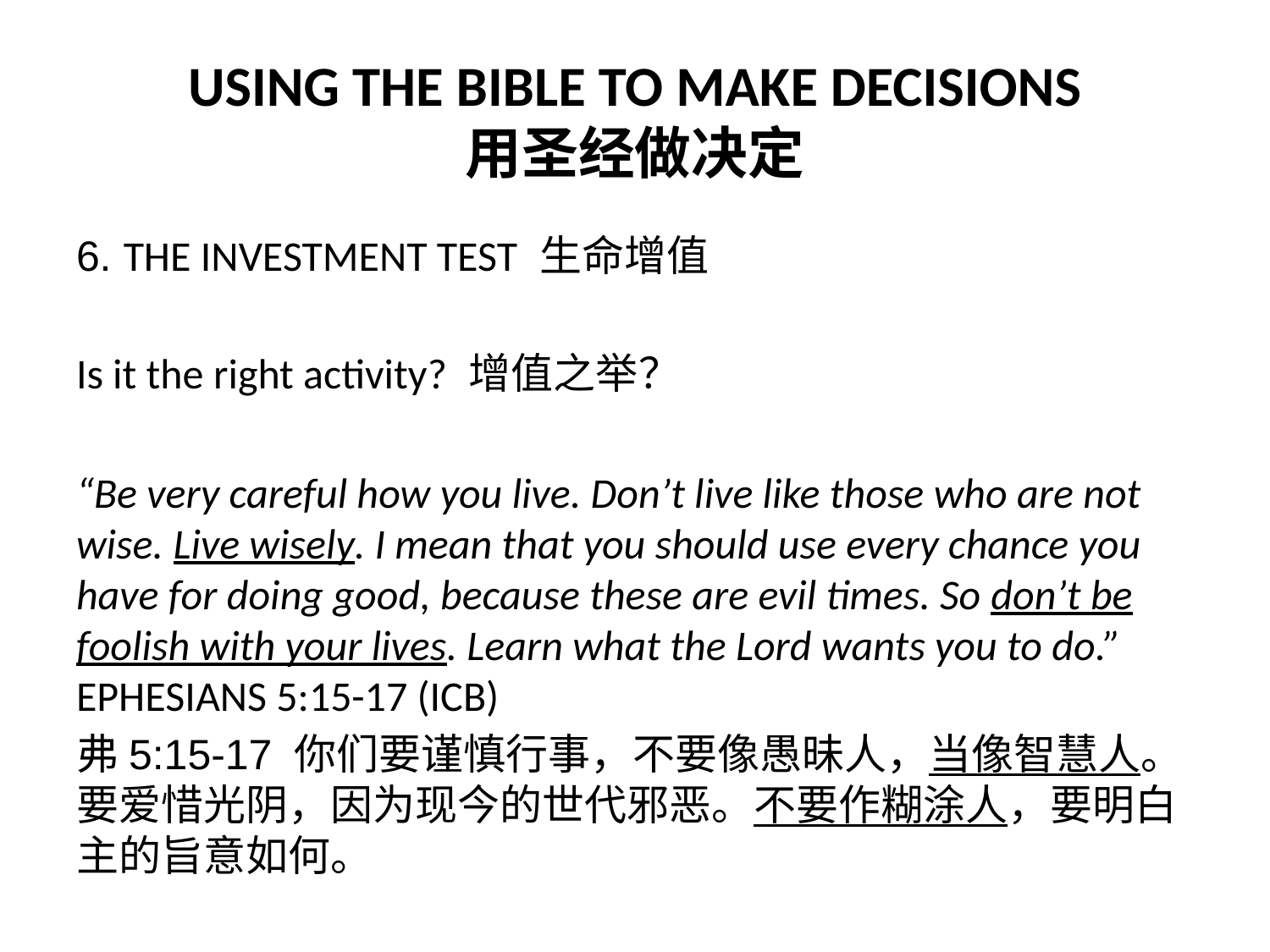

# USING THE BIBLE TO MAKE DECISIONS 用圣经做决定
6. THE INVESTMENT TEST 生命增值

Is it the right activity? 增值之举？

“Be very careful how you live. Don’t live like those who are not wise. Live wisely. I mean that you should use every chance you have for doing good, because these are evil times. So don’t be foolish with your lives. Learn what the Lord wants you to do.” EPHESIANS 5:15-17 (ICB)
弗5:15-17 你们要谨慎行事，不要像愚昧人，当像智慧人。要爱惜光阴，因为现今的世代邪恶。不要作糊涂人，要明白主的旨意如何。